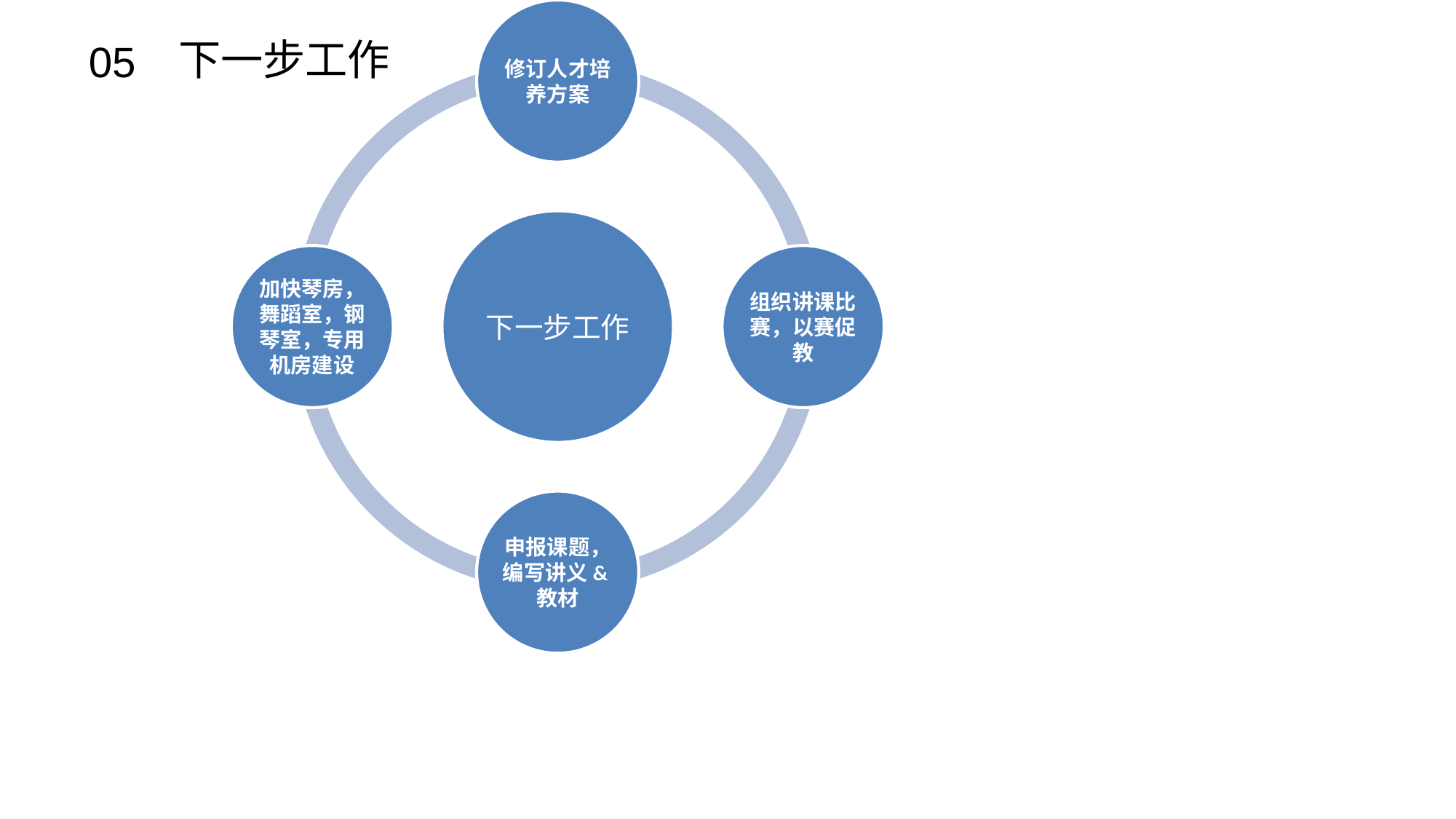

05
下一步工作
下一步工作
修订人才培养方案
组织讲课比赛，以赛促教
申报课题，编写讲义&教材
加快琴房，舞蹈室，钢琴室，专用机房建设
4.